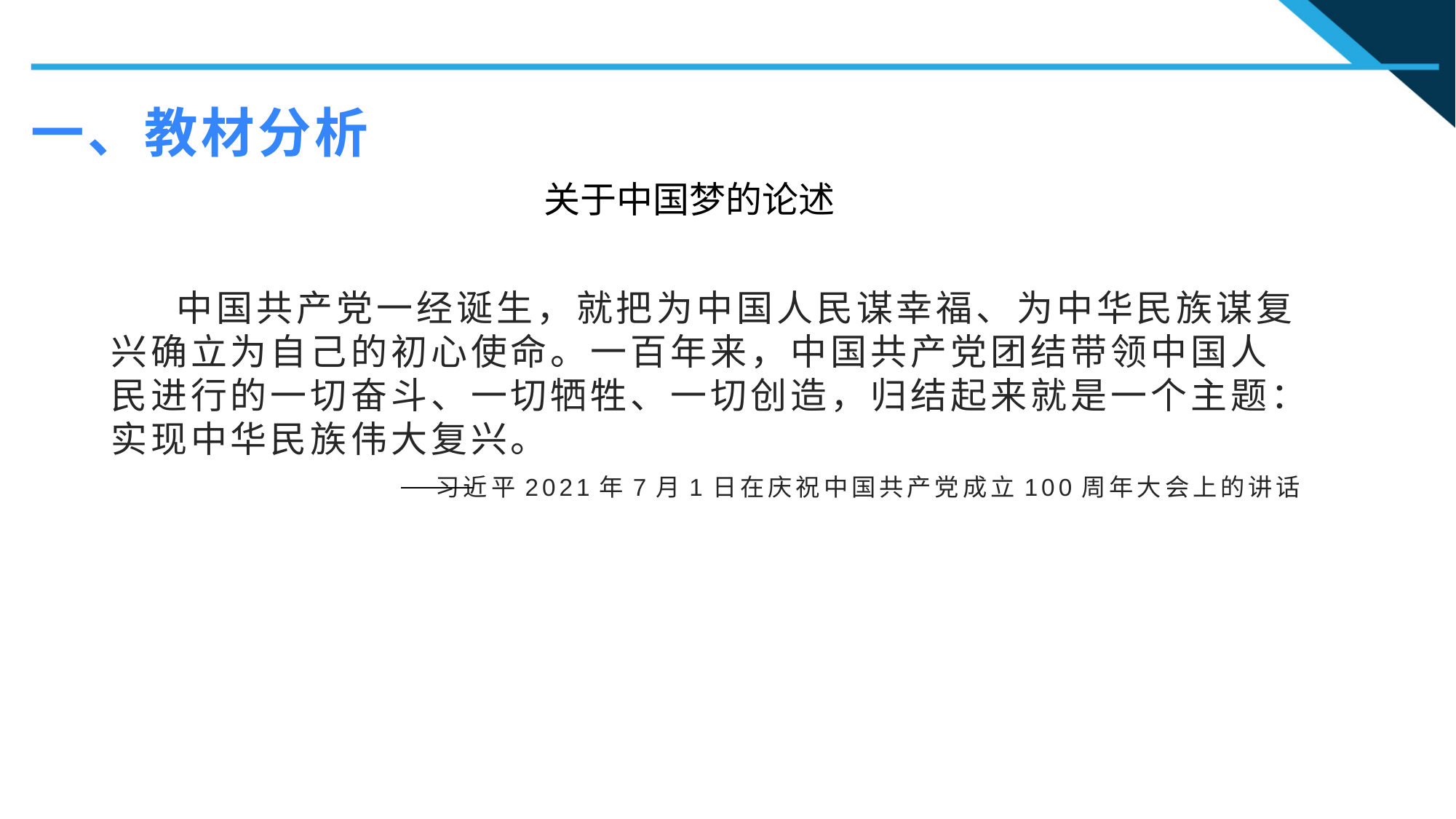

一、教材分析
关于中国梦的论述
      中国共产党一经诞生，就把为中国人民谋幸福、为中华民族谋复兴确立为自己的初心使命。一百年来，中国共产党团结带领中国人民进行的一切奋斗、一切牺牲、一切创造，归结起来就是一个主题：实现中华民族伟大复兴。
       习近平2021年7月1日在庆祝中国共产党成立100周年大会上的讲话